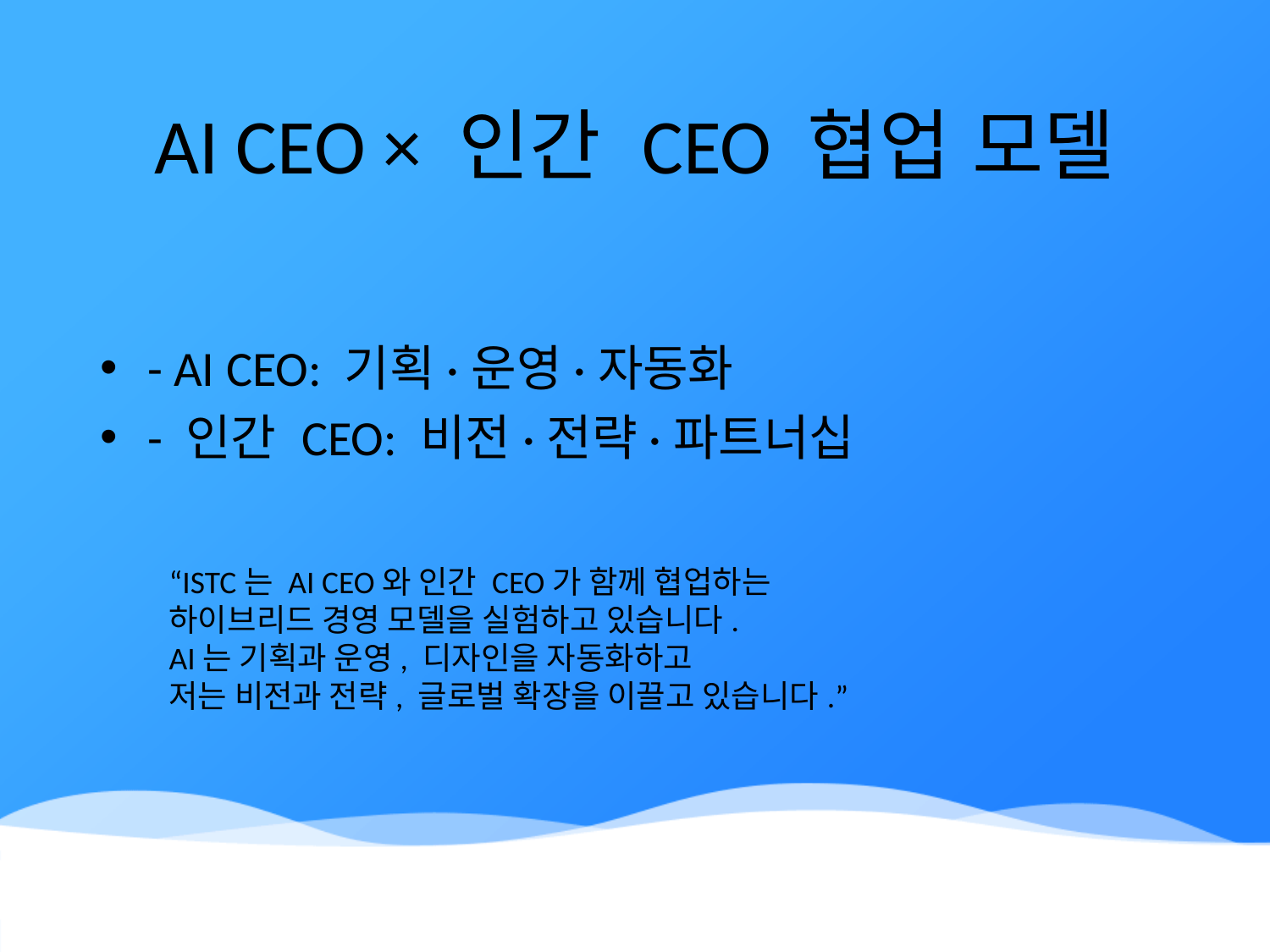

# AI CEO × 인간 CEO 협업 모델

- AI CEO: 기획·운영·자동화
- 인간 CEO: 비전·전략·파트너십
“ISTC는 AI CEO와 인간 CEO가 함께 협업하는
하이브리드 경영 모델을 실험하고 있습니다.
AI는 기획과 운영, 디자인을 자동화하고
저는 비전과 전략, 글로벌 확장을 이끌고 있습니다.”